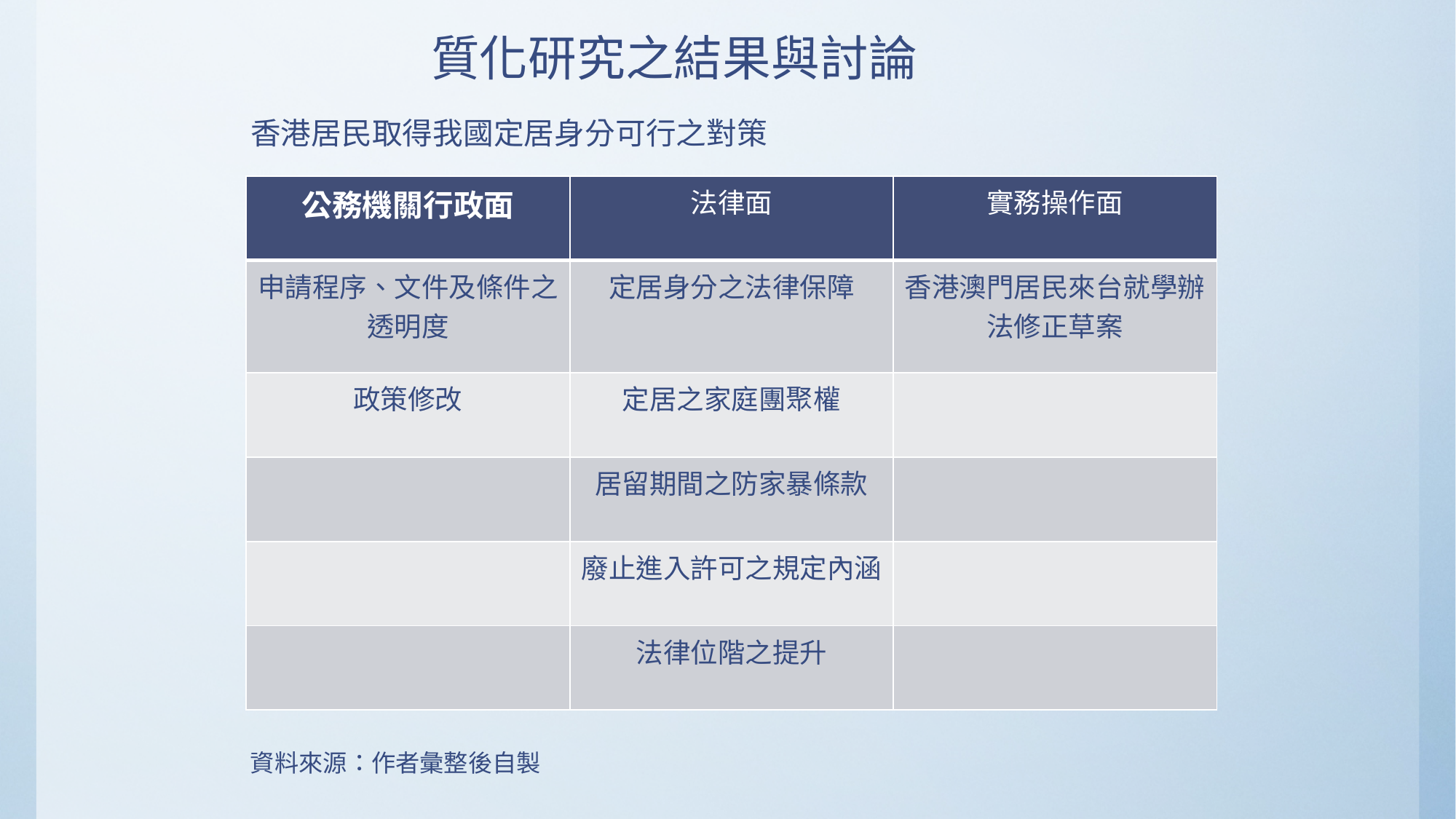

質化研究之結果與討論
香港居民取得我國定居身分可行之對策
| 公務機關行政面 | 法律面 | 實務操作面 |
| --- | --- | --- |
| 申請程序、文件及條件之透明度 | 定居身分之法律保障 | 香港澳門居民來台就學辦法修正草案 |
| 政策修改 | 定居之家庭團聚權 |  |
|  | 居留期間之防家暴條款 |  |
|  | 廢止進入許可之規定內涵 |  |
|  | 法律位階之提升 |  |
資料來源：作者彙整後自製